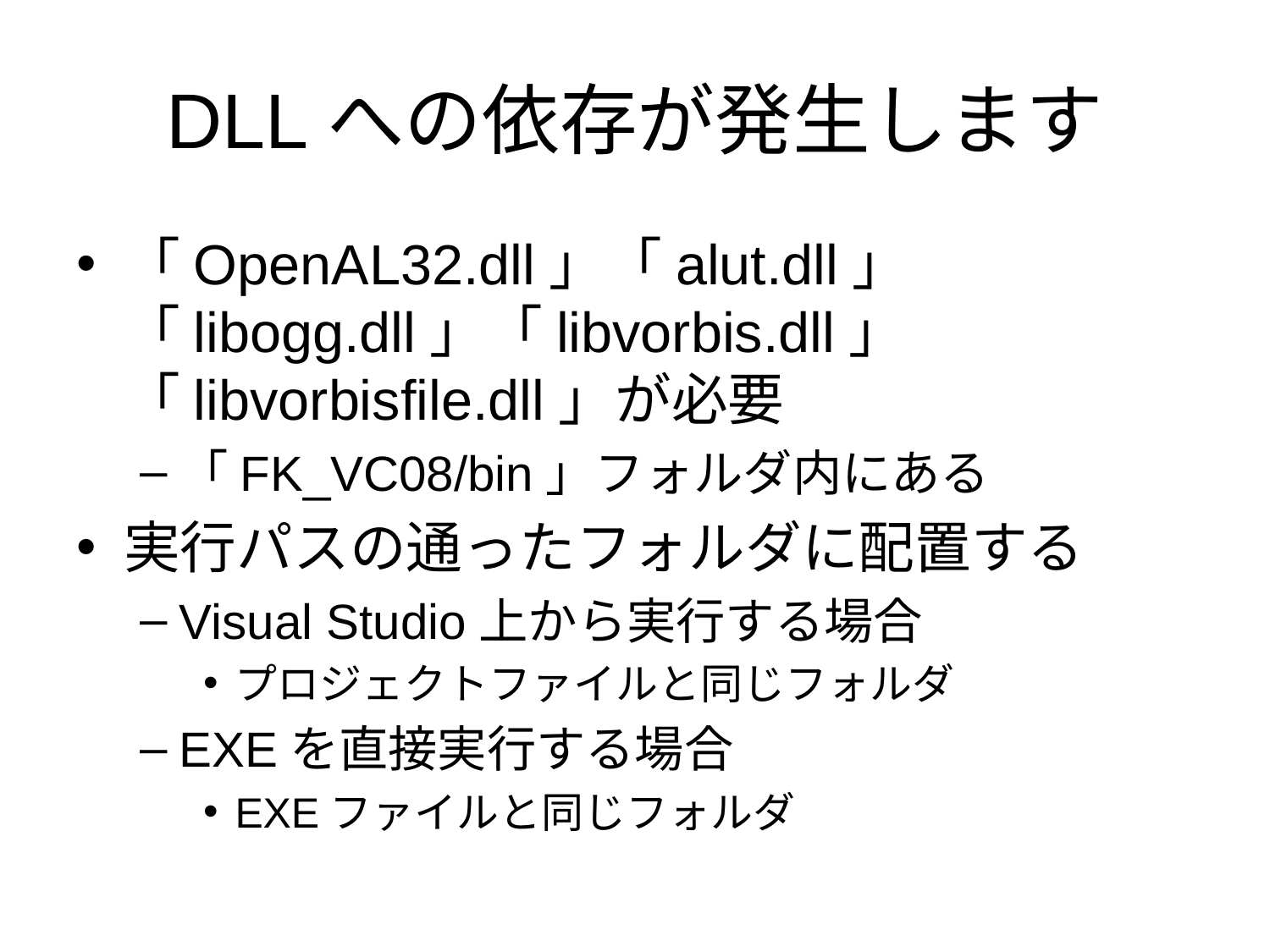

# DLLへの依存が発生します
「OpenAL32.dll」「alut.dll」「libogg.dll」「libvorbis.dll」「libvorbisfile.dll」が必要
「FK_VC08/bin」フォルダ内にある
実行パスの通ったフォルダに配置する
Visual Studio上から実行する場合
プロジェクトファイルと同じフォルダ
EXEを直接実行する場合
EXEファイルと同じフォルダ